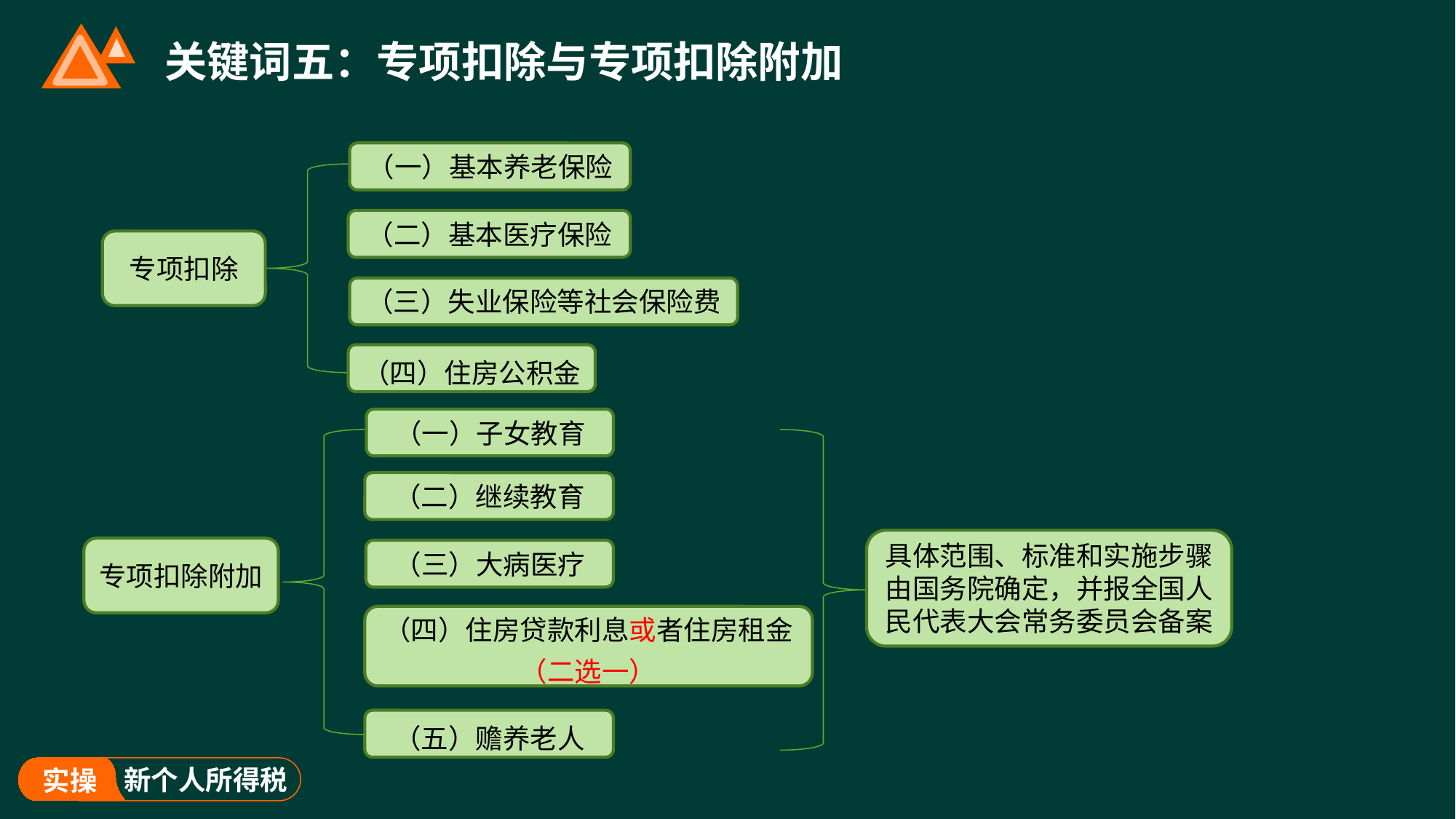

# 关键词五：专项扣除与专项扣除附加
（一）基本养老保险

（二）基本医疗保险
专项扣除

（三）失业保险等社会保险费

（四）住房公积金

（一）子女教育

（二）继续教育

具体范围、标准和实施步骤由国务院确定，并报全国人民代表大会常务委员会备案
专项扣除附加
（三）大病医疗

（四）住房贷款利息或者住房租金
（二选一）

（五）赡养老人